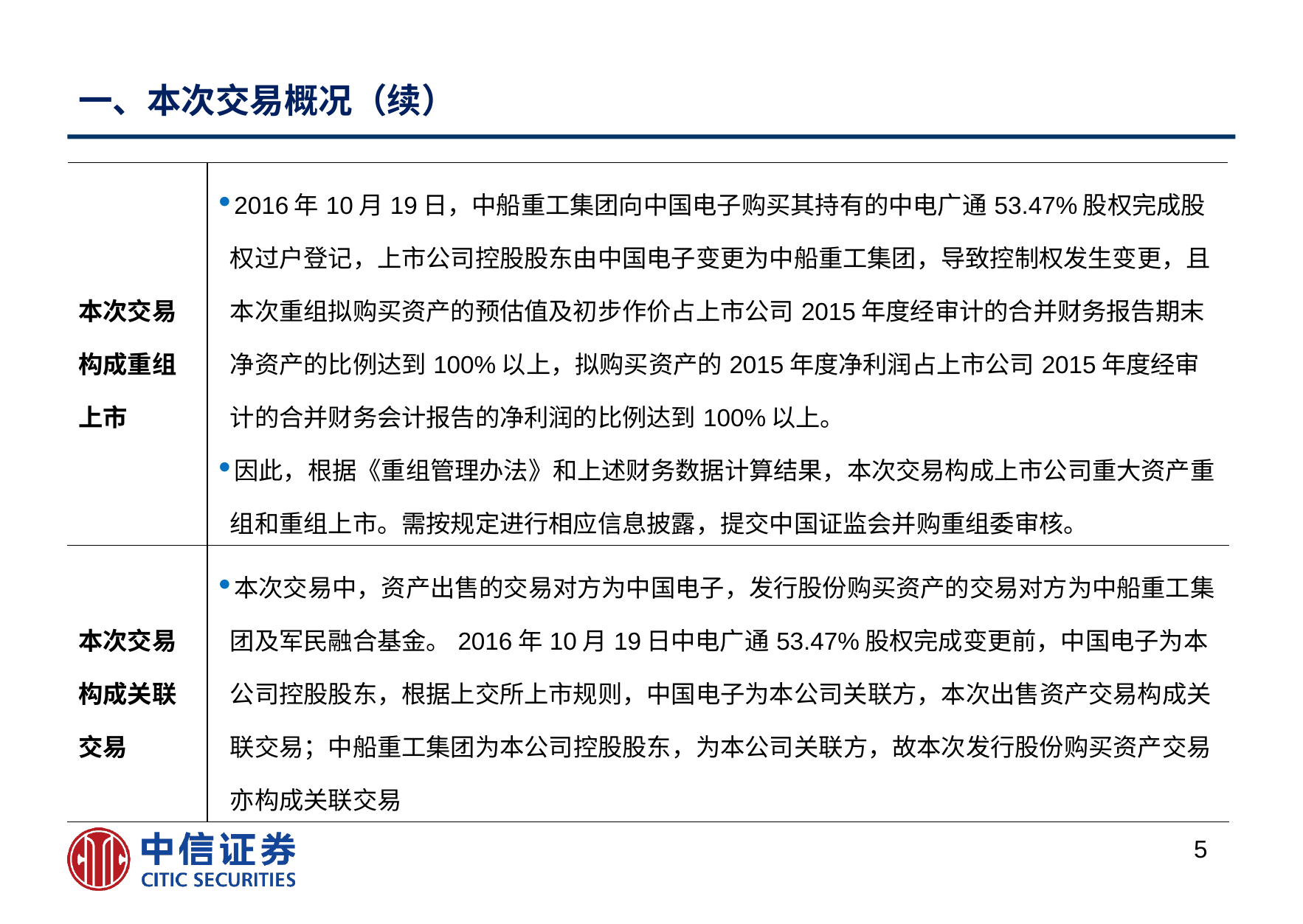

# 一、本次交易概况（续）
| 本次交易构成重组上市 | 2016年10月19日，中船重工集团向中国电子购买其持有的中电广通53.47%股权完成股权过户登记，上市公司控股股东由中国电子变更为中船重工集团，导致控制权发生变更，且本次重组拟购买资产的预估值及初步作价占上市公司2015年度经审计的合并财务报告期末净资产的比例达到100%以上，拟购买资产的2015年度净利润占上市公司2015年度经审计的合并财务会计报告的净利润的比例达到100%以上。 因此，根据《重组管理办法》和上述财务数据计算结果，本次交易构成上市公司重大资产重组和重组上市。需按规定进行相应信息披露，提交中国证监会并购重组委审核。 |
| --- | --- |
| 本次交易构成关联交易 | 本次交易中，资产出售的交易对方为中国电子，发行股份购买资产的交易对方为中船重工集团及军民融合基金。2016年10月19日中电广通53.47%股权完成变更前，中国电子为本公司控股股东，根据上交所上市规则，中国电子为本公司关联方，本次出售资产交易构成关联交易；中船重工集团为本公司控股股东，为本公司关联方，故本次发行股份购买资产交易亦构成关联交易 |
5